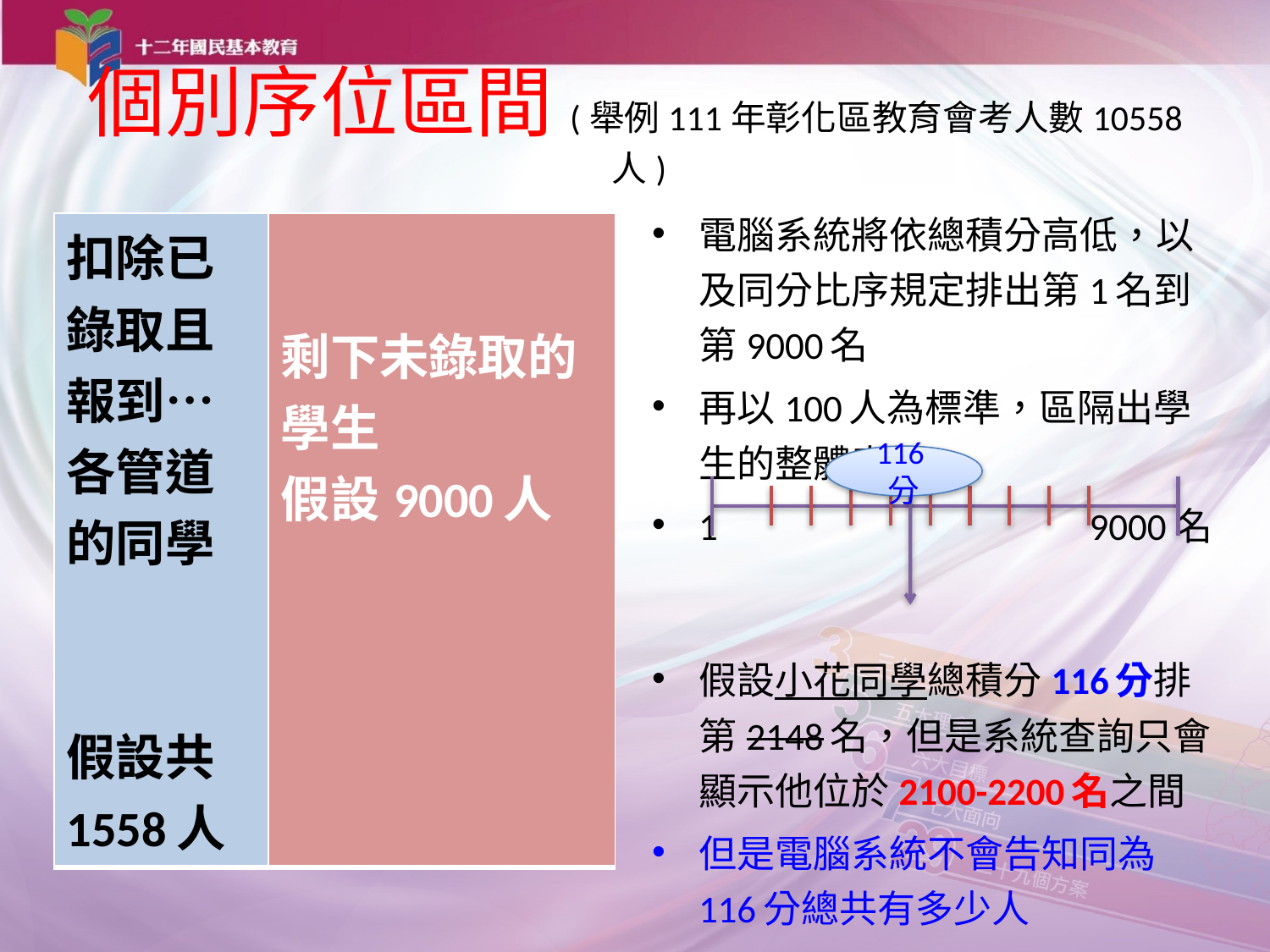

# 個別序位區間 (舉例111年彰化區教育會考人數10558人)
電腦系統將依總積分高低，以及同分比序規定排出第1名到第9000名
再以100人為標準，區隔出學生的整體表現
1                                           9000名

假設小花同學總積分116分排第2148名，但是系統查詢只會顯示他位於2100-2200名之間
但是電腦系統不會告知同為116分總共有多少人
| 扣除已錄取且報到… 各管道的同學 假設共1558人 | 剩下未錄取的學生 假設9000人 |
| --- | --- |
116分